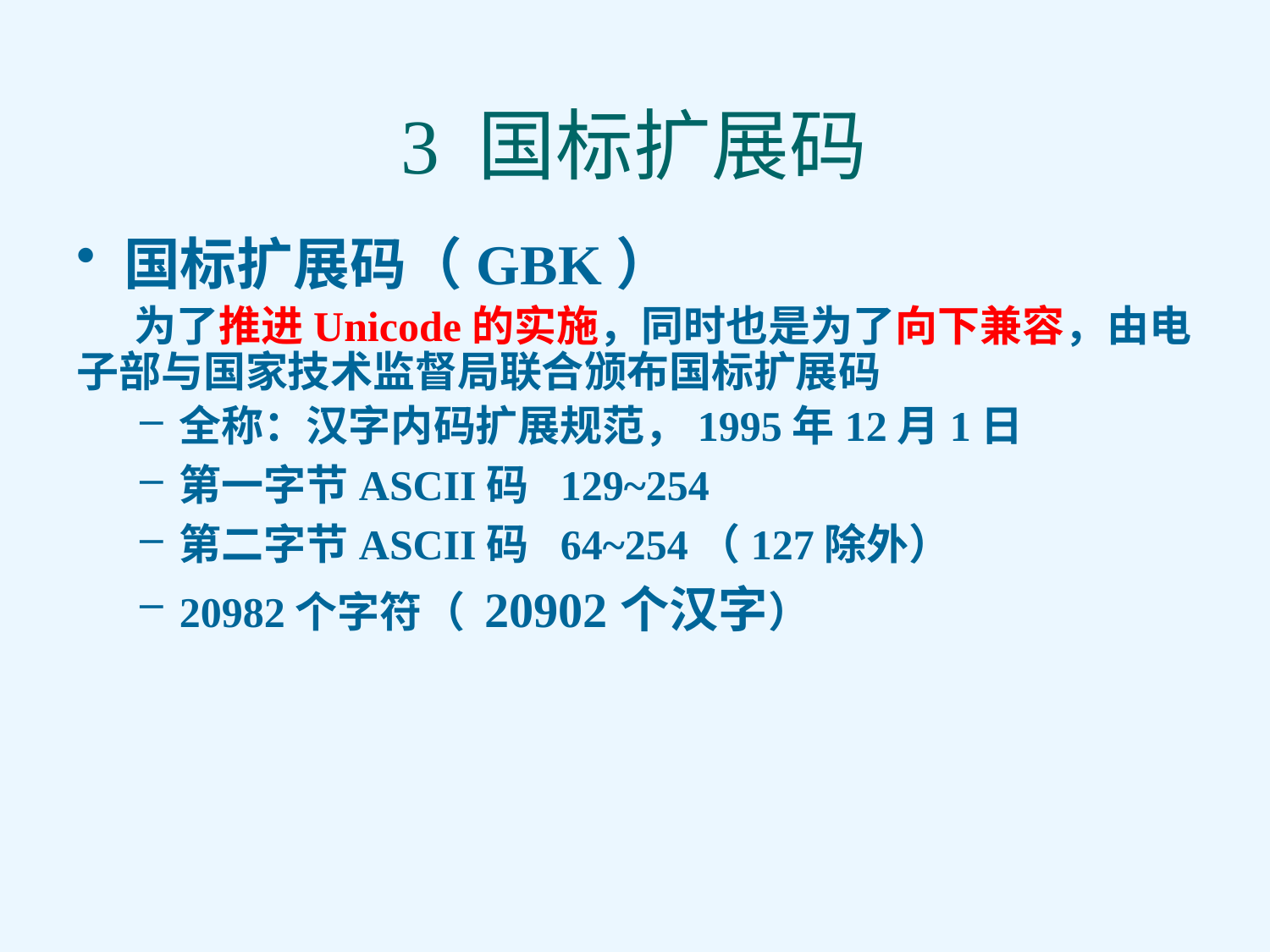

# 3 国标扩展码
国标扩展码（GBK）
     为了推进Unicode的实施，同时也是为了向下兼容，由电子部与国家技术监督局联合颁布国标扩展码
全称：汉字内码扩展规范，1995年12月1日
第一字节ASCII码	129~254
第二字节ASCII码	64~254（127除外）
20982个字符（ 20902个汉字）